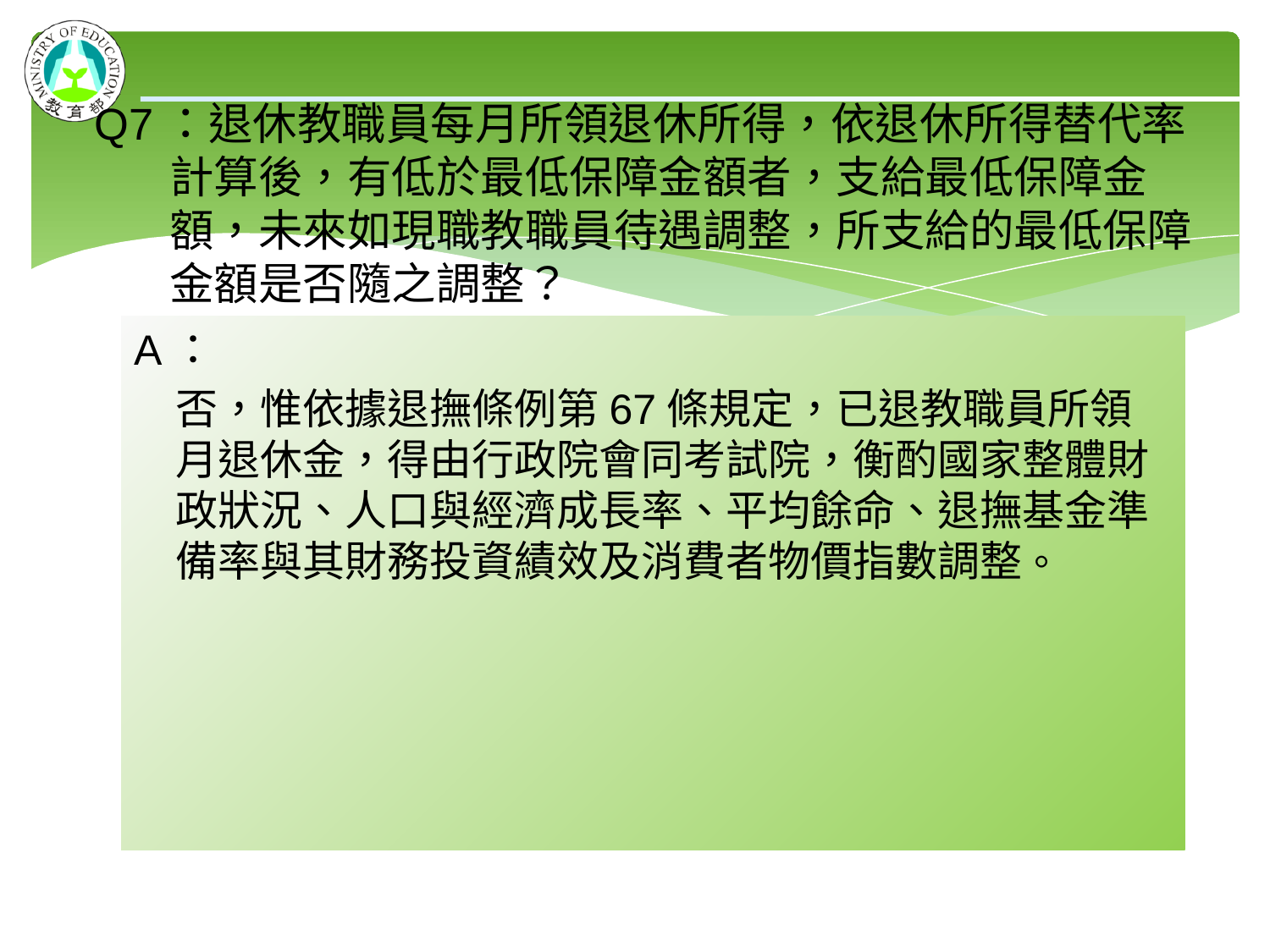

# Q7：退休教職員每月所領退休所得，依退休所得替代率計算後，有低於最低保障金額者，支給最低保障金額，未來如現職教職員待遇調整，所支給的最低保障金額是否隨之調整？
A：
否，惟依據退撫條例第67條規定，已退教職員所領月退休金，得由行政院會同考試院，衡酌國家整體財政狀況、人口與經濟成長率、平均餘命、退撫基金準備率與其財務投資績效及消費者物價指數調整。